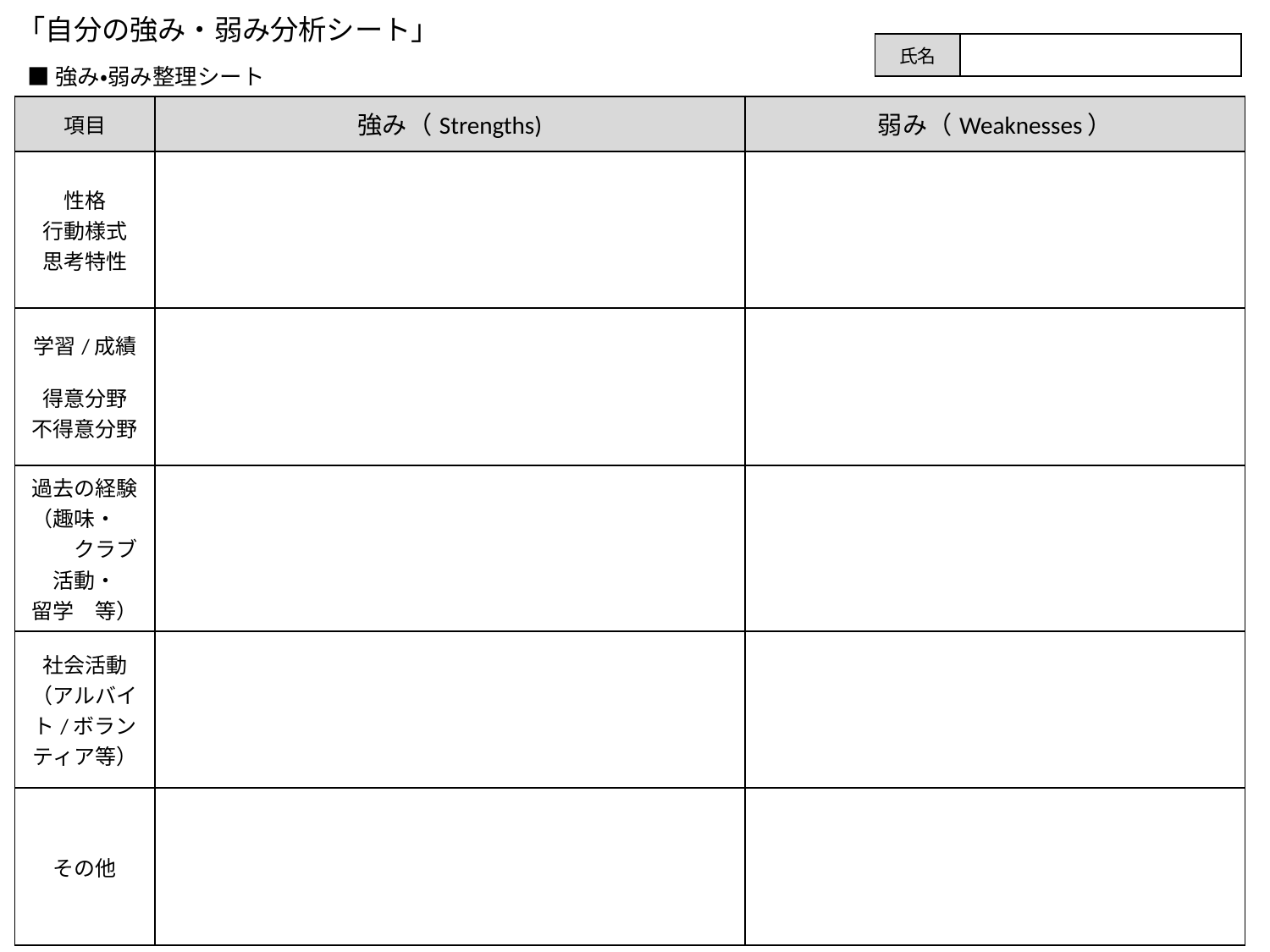

「自分の強み・弱み分析シート」
| 氏名 |  |
| --- | --- |
■強み・弱み整理シート
| 項目 | 強み（Strengths) | 弱み（Weaknesses） |
| --- | --- | --- |
| 性格 行動様式 思考特性 |  |  |
| 学習/成績 得意分野 不得意分野 |  |  |
| 過去の経験 （趣味・　　　クラブ活動・ 留学　等） |  |  |
| 社会活動 （アルバイト/ボランティア等） |  |  |
| その他 |  |  |